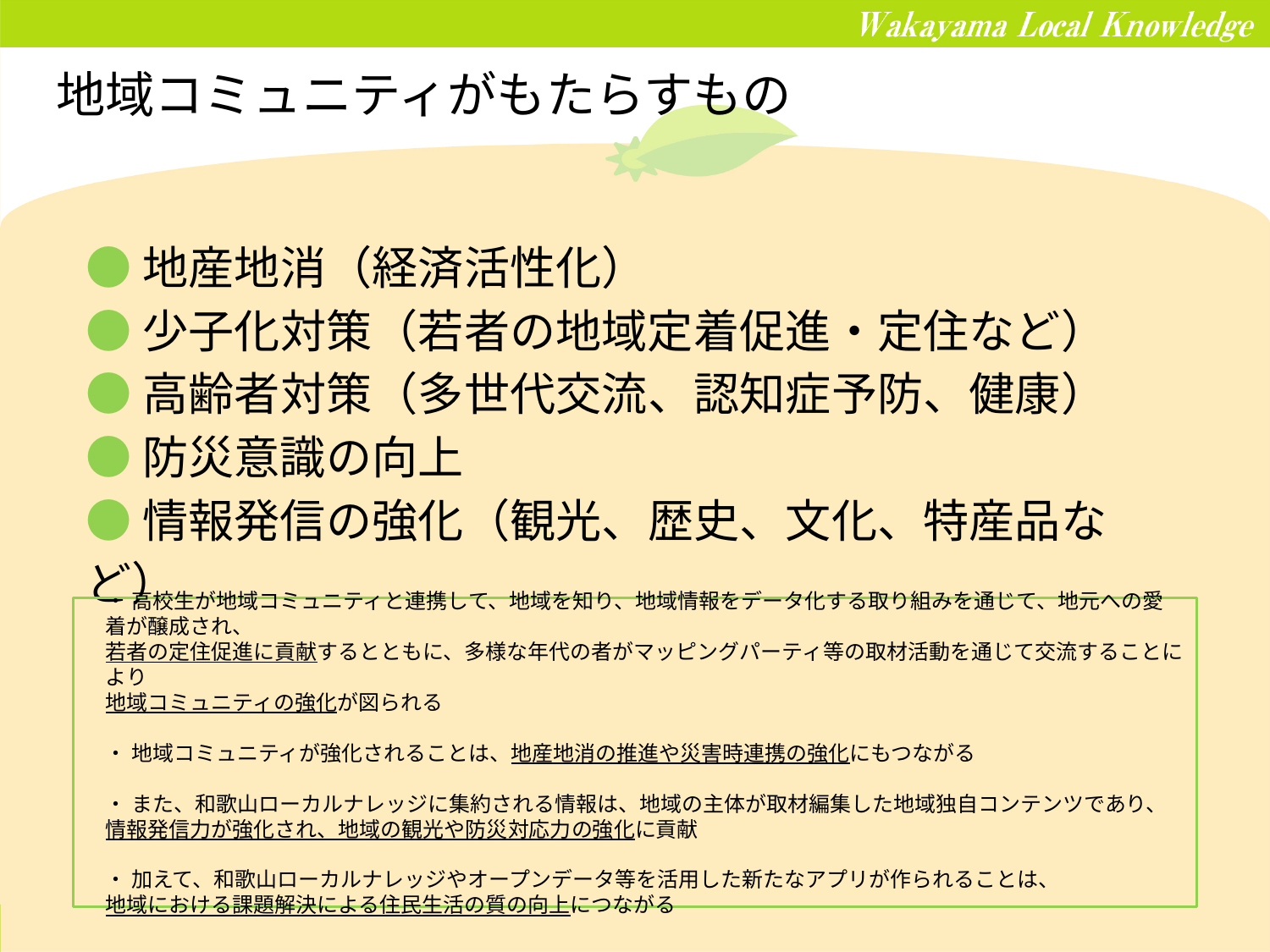

# 地域コミュニティがもたらすもの
●地産地消（経済活性化）
●少子化対策（若者の地域定着促進・定住など）
●高齢者対策（多世代交流、認知症予防、健康）
●防災意識の向上
●情報発信の強化（観光、歴史、文化、特産品など）
・ 高校生が地域コミュニティと連携して、地域を知り、地域情報をデータ化する取り組みを通じて、地元への愛着が醸成され、
若者の定住促進に貢献するとともに、多様な年代の者がマッピングパーティ等の取材活動を通じて交流することにより
地域コミュニティの強化が図られる

・ 地域コミュニティが強化されることは、地産地消の推進や災害時連携の強化にもつながる

・ また、和歌山ローカルナレッジに集約される情報は、地域の主体が取材編集した地域独自コンテンツであり、
情報発信力が強化され、地域の観光や防災対応力の強化に貢献
・ 加えて、和歌山ローカルナレッジやオープンデータ等を活用した新たなアプリが作られることは、
地域における課題解決による住民生活の質の向上につながる